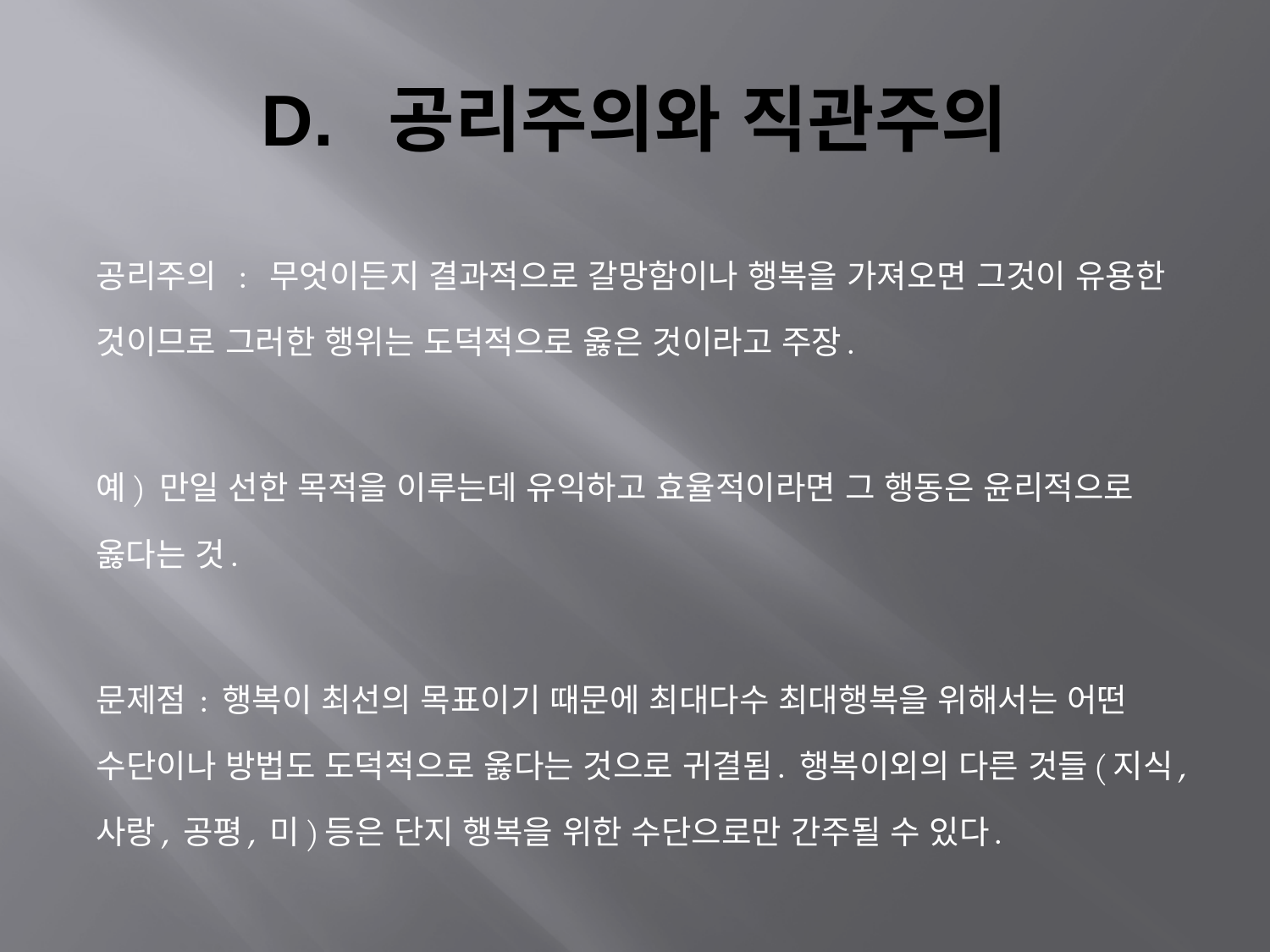

# D.	공리주의와 직관주의
공리주의  :  무엇이든지 결과적으로 갈망함이나 행복을 가져오면 그것이 유용한 것이므로 그러한 행위는 도덕적으로 옳은 것이라고 주장.

예) 만일 선한 목적을 이루는데 유익하고 효율적이라면 그 행동은 윤리적으로 옳다는 것.

문제점 : 행복이 최선의 목표이기 때문에 최대다수 최대행복을 위해서는 어떤 수단이나 방법도 도덕적으로 옳다는 것으로 귀결됨. 행복이외의 다른 것들(지식, 사랑, 공평, 미)등은 단지 행복을 위한 수단으로만 간주될 수 있다.